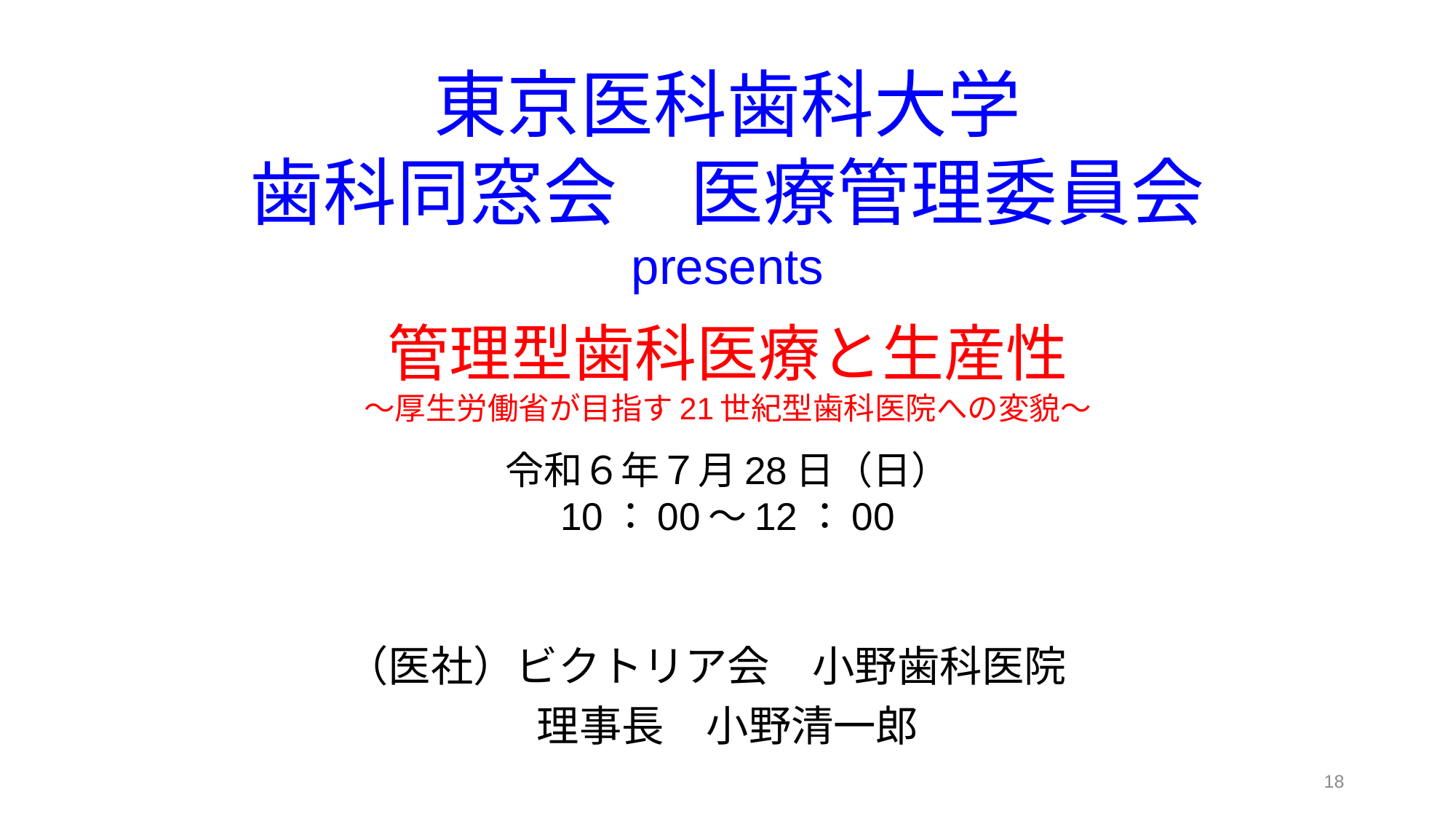

東京医科歯科大学
歯科同窓会　医療管理委員会
presents

管理型歯科医療と生産性
〜厚生労働省が目指す21世紀型歯科医院への変貌〜

令和６年７月28日（日）
10：00〜12：00
於　横浜市歯科医師会　研修室
（医社）ビクトリア会　小野歯科医院
理事長　小野清一郎
18